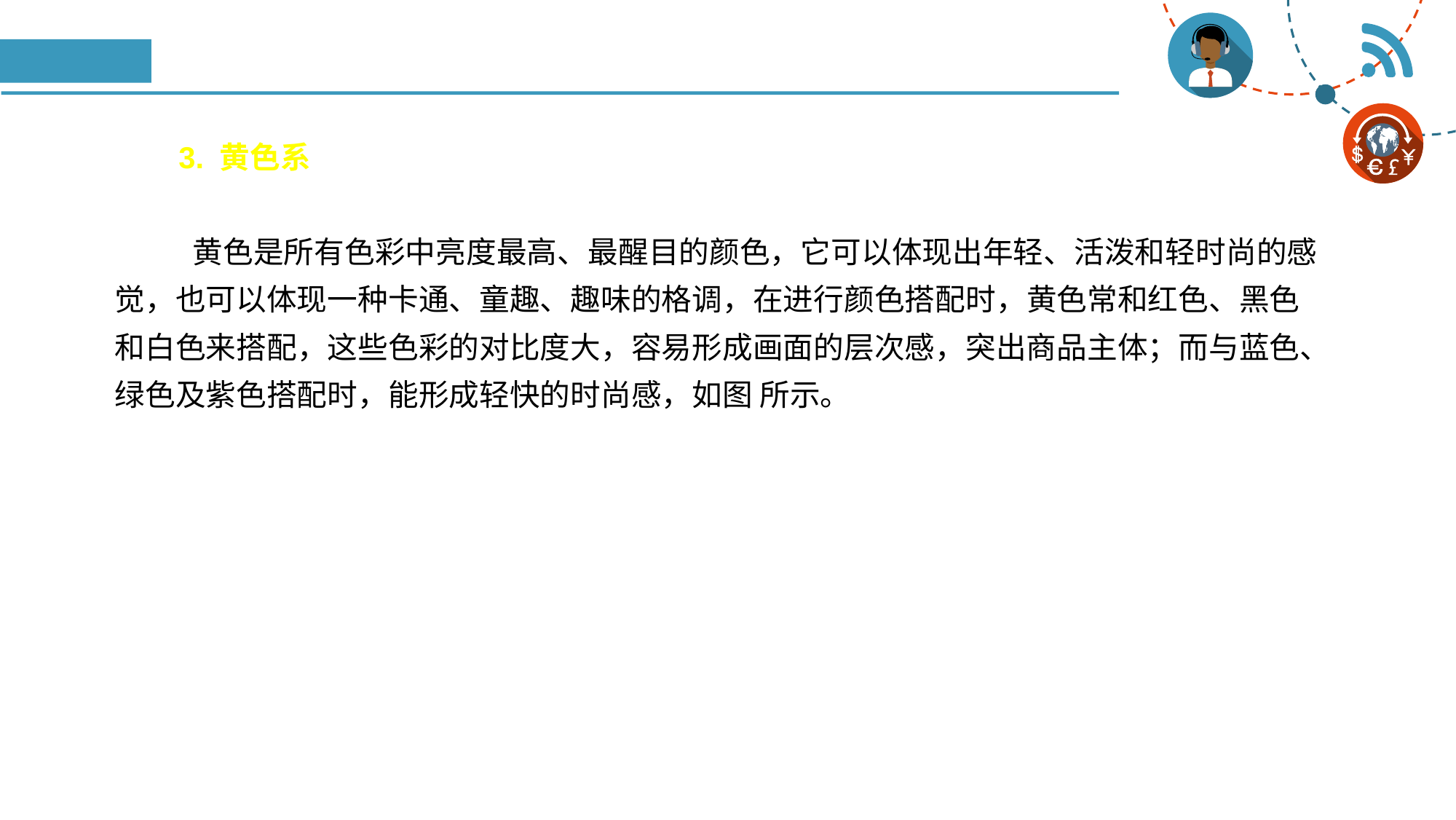

3. 黄色系

 黄色是所有色彩中亮度最高、最醒目的颜色，它可以体现出年轻、活泼和轻时尚的感觉，也可以体现一种卡通、童趣、趣味的格调，在进行颜色搭配时，黄色常和红色、黑色和白色来搭配，这些色彩的对比度大，容易形成画面的层次感，突出商品主体；而与蓝色、绿色及紫色搭配时，能形成轻快的时尚感，如图 所示。